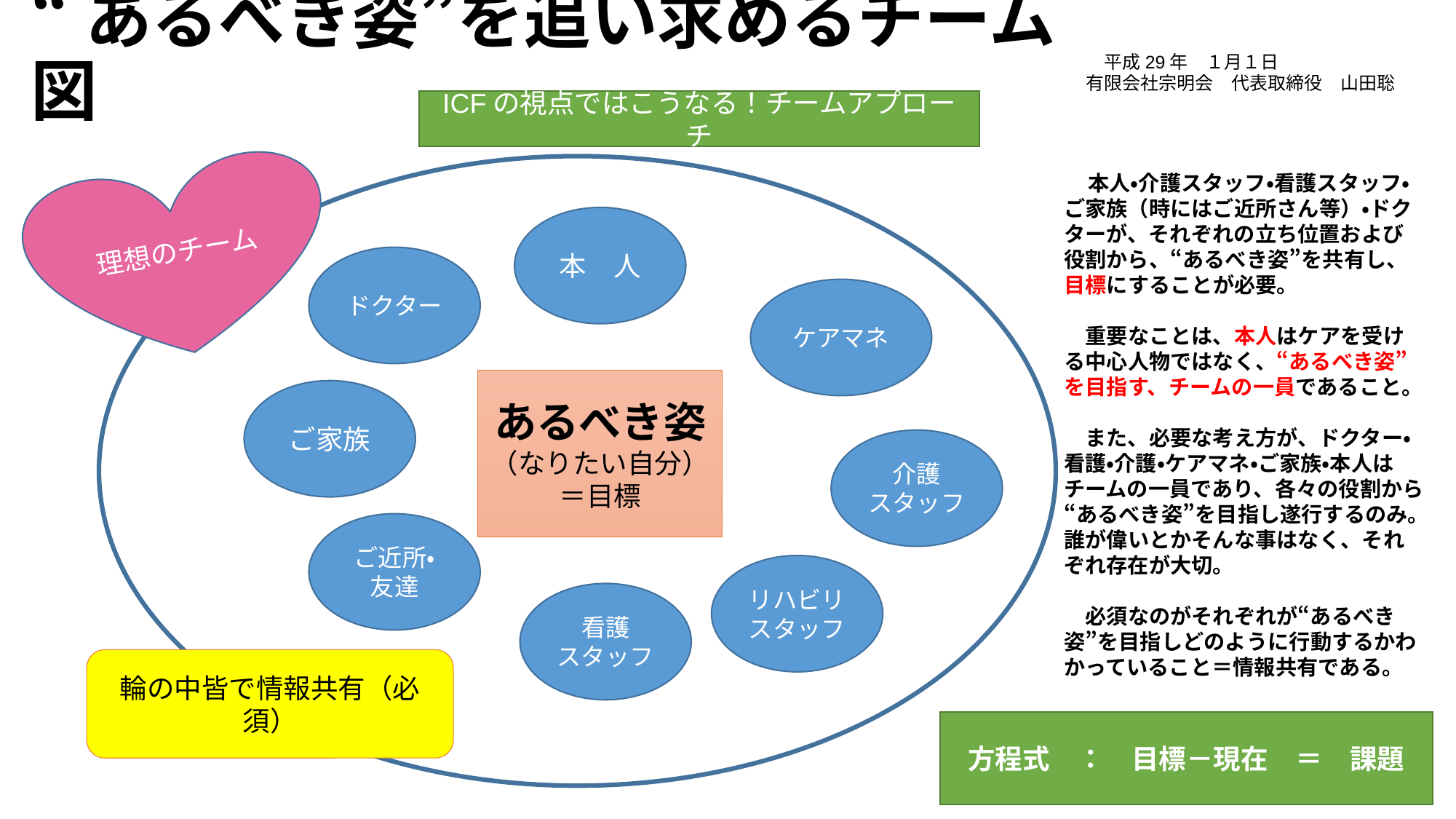

# “あるべき姿”を追い求めるチーム図
　平成29年　１月１日
有限会社宗明会　代表取締役　山田聡
ICFの視点ではこうなる！チームアプローチ
　本人・介護スタッフ・看護スタッフ・ご家族（時にはご近所さん等）・ドクターが、それぞれの立ち位置および役割から、“あるべき姿”を共有し、目標にすることが必要。

　重要なことは、本人はケアを受ける中心人物ではなく、“あるべき姿”を目指す、チームの一員であること。

　また、必要な考え方が、ドクター・看護・介護・ケアマネ・ご家族・本人はチームの一員であり、各々の役割から“あるべき姿”を目指し遂行するのみ。誰が偉いとかそんな事はなく、それぞれ存在が大切。

　必須なのがそれぞれが“あるべき姿”を目指しどのように行動するかわかっていること＝情報共有である。

理想のチーム
本　人
ドクター
ケアマネ
あるべき姿
（なりたい自分）＝目標
ご家族
介護
スタッフ
ご近所・友達
リハビリ
スタッフ
看護
スタッフ
輪の中皆で情報共有（必須）
方程式　：　目標－現在　＝　課題